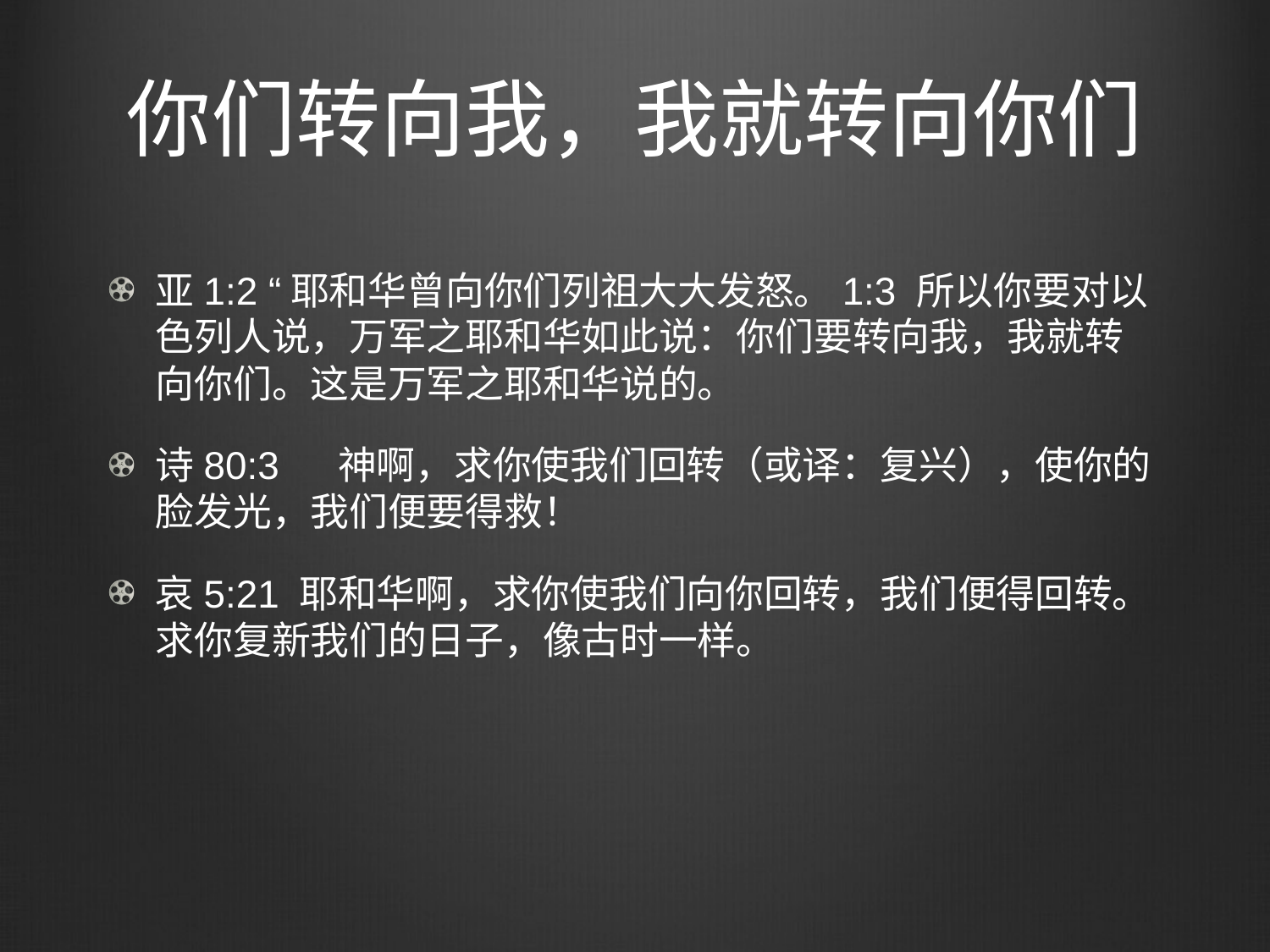

# 你们转向我，我就转向你们
亚1:2 “耶和华曾向你们列祖大大发怒。1:3 所以你要对以色列人说，万军之耶和华如此说：你们要转向我，我就转向你们。这是万军之耶和华说的。
诗80:3 　神啊，求你使我们回转（或译：复兴），使你的脸发光，我们便要得救！
哀5:21 耶和华啊，求你使我们向你回转，我们便得回转。求你复新我们的日子，像古时一样。